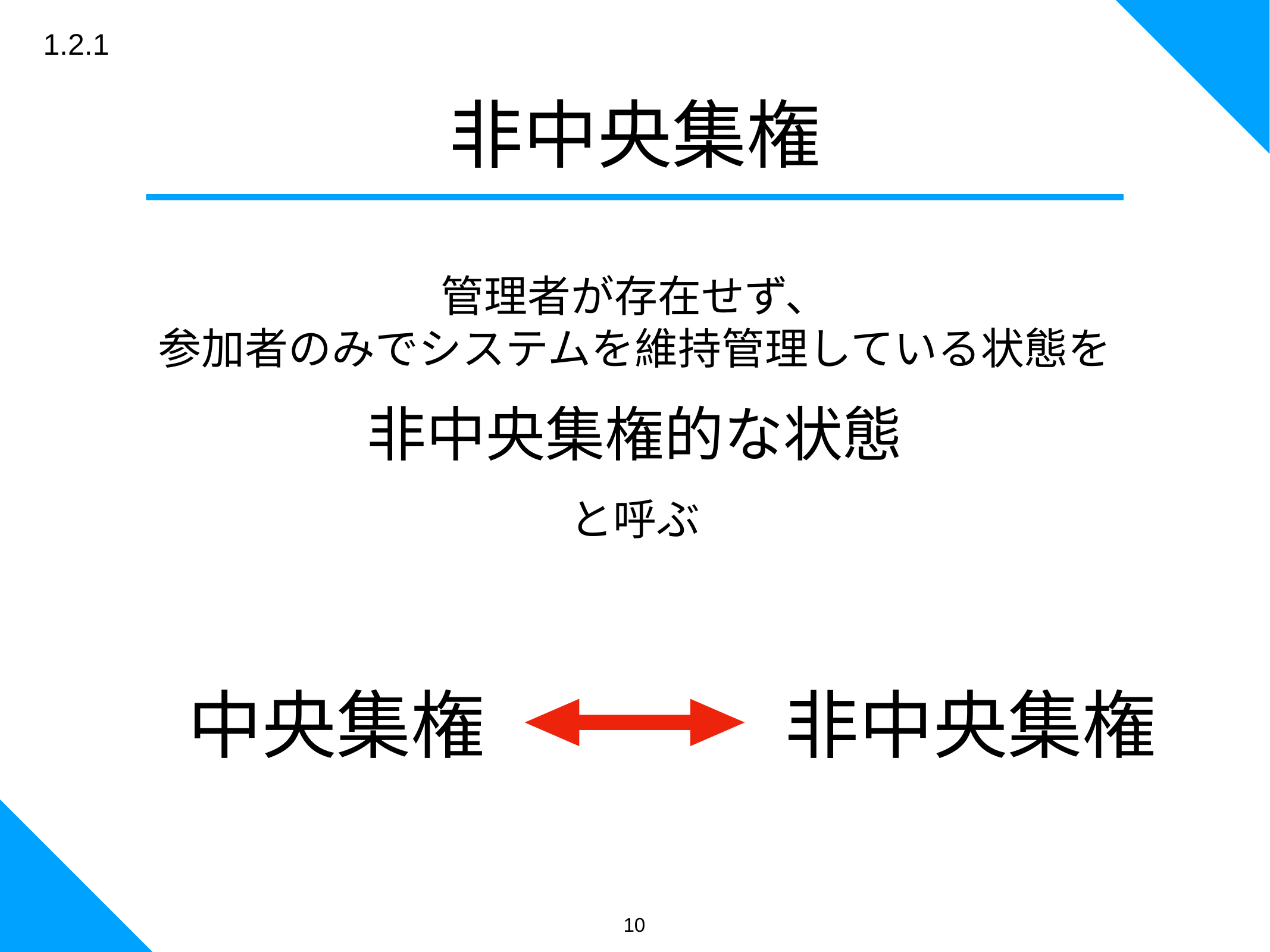

1.2.1
非中央集権
管理者が存在せず、
参加者のみでシステムを維持管理している状態を

非中央集権的な状態

と呼ぶ
中央集権
非中央集権

10